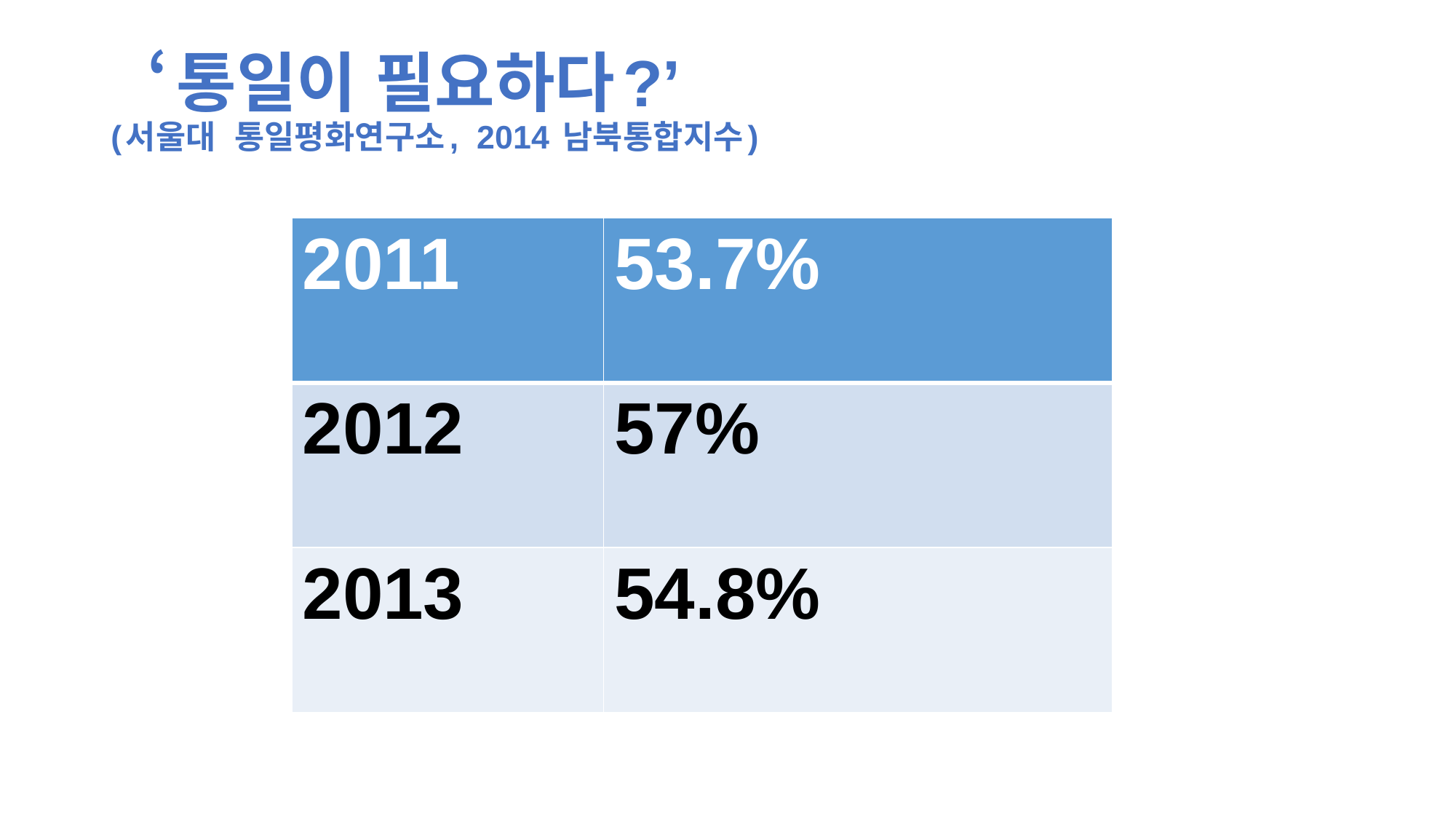

# ‘통일이 필요하다?’ (서울대  통일평화연구소,  2014 남북통합지수)
| 2011 | 53.7% |
| --- | --- |
| 2012 | 57% |
| 2013 | 54.8% |